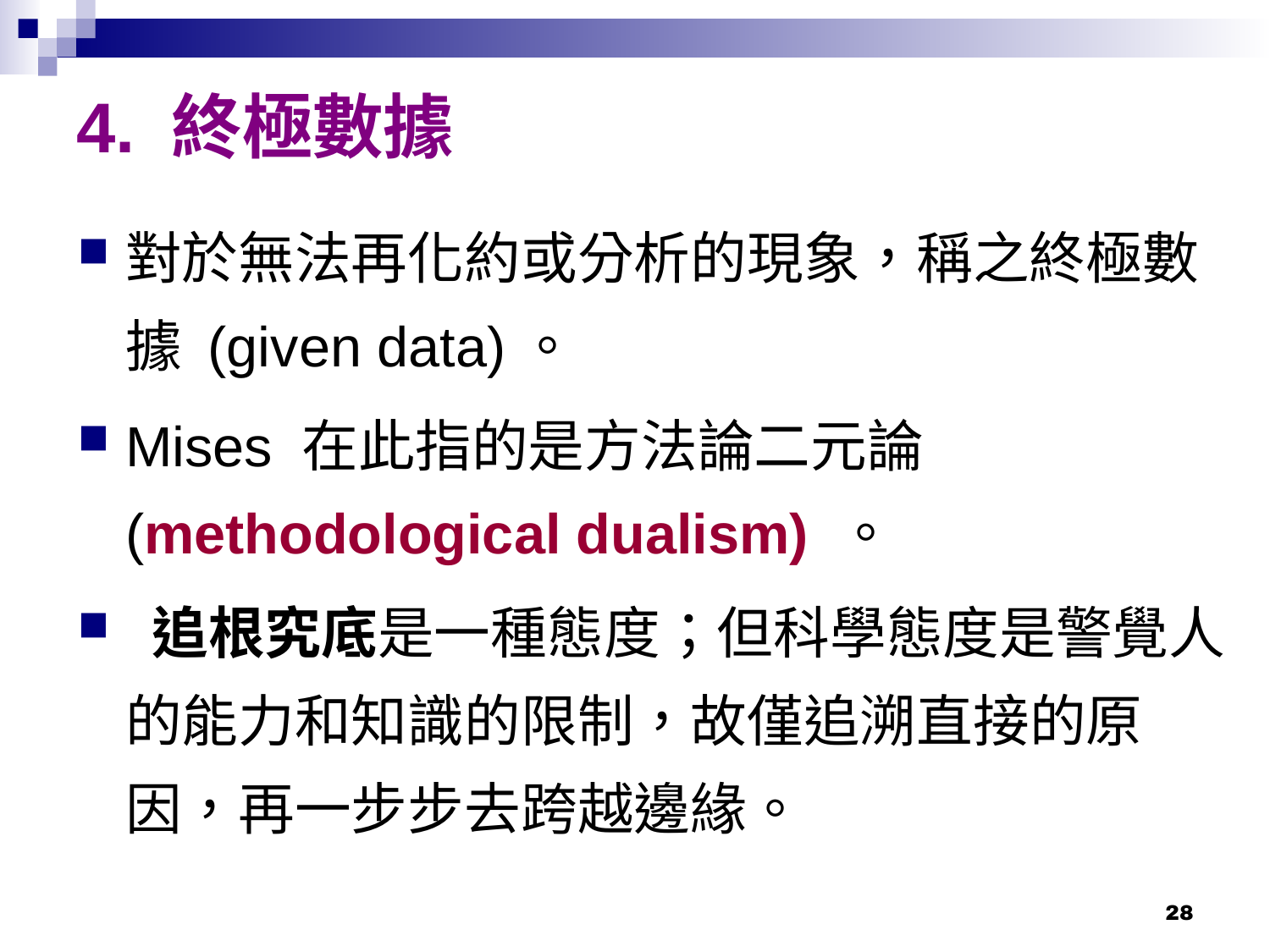

# 4. 終極數據
對於無法再化約或分析的現象，稱之終極數據 (given data)。
Mises 在此指的是方法論二元論 (methodological dualism) 。
 追根究底是一種態度；但科學態度是警覺人的能力和知識的限制，故僅追溯直接的原因，再一步步去跨越邊緣。
28